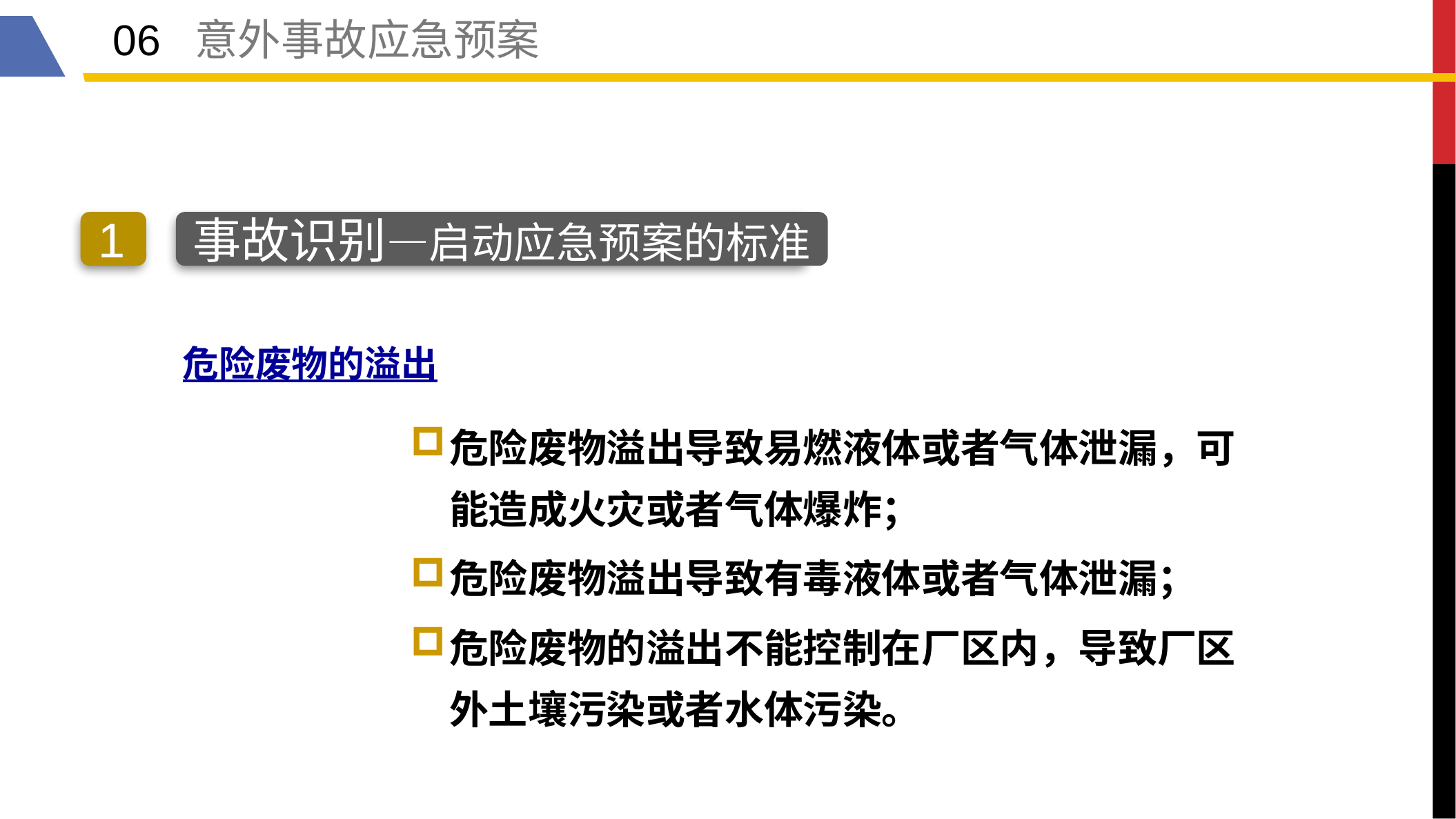

06  意外事故应急预案

1

事故识别—启动应急预案的标准

危险废物的溢出
危险废物溢出导致易燃液体或者气体泄漏，可能造成火灾或者气体爆炸；
危险废物溢出导致有毒液体或者气体泄漏；
危险废物的溢出不能控制在厂区内，导致厂区外土壤污染或者水体污染。